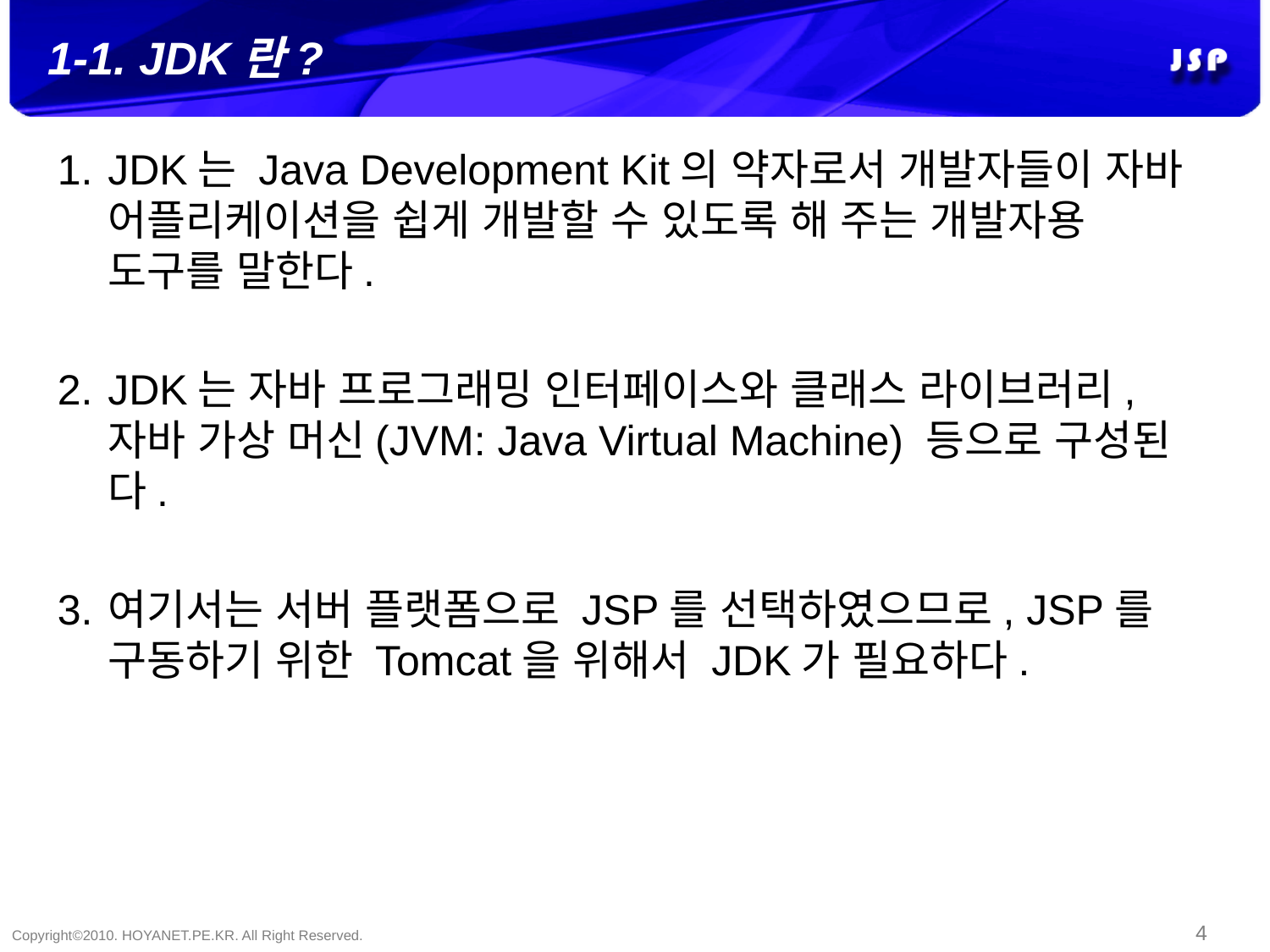

# 1-1. JDK란?
JDK는 Java Development Kit의 약자로서 개발자들이 자바 어플리케이션을 쉽게 개발할 수 있도록 해 주는 개발자용 도구를 말한다.

JDK는 자바 프로그래밍 인터페이스와 클래스 라이브러리, 자바 가상 머신(JVM: Java Virtual Machine) 등으로 구성된다.

여기서는 서버 플랫폼으로 JSP를 선택하였으므로, JSP를 구동하기 위한 Tomcat을 위해서 JDK가 필요하다.